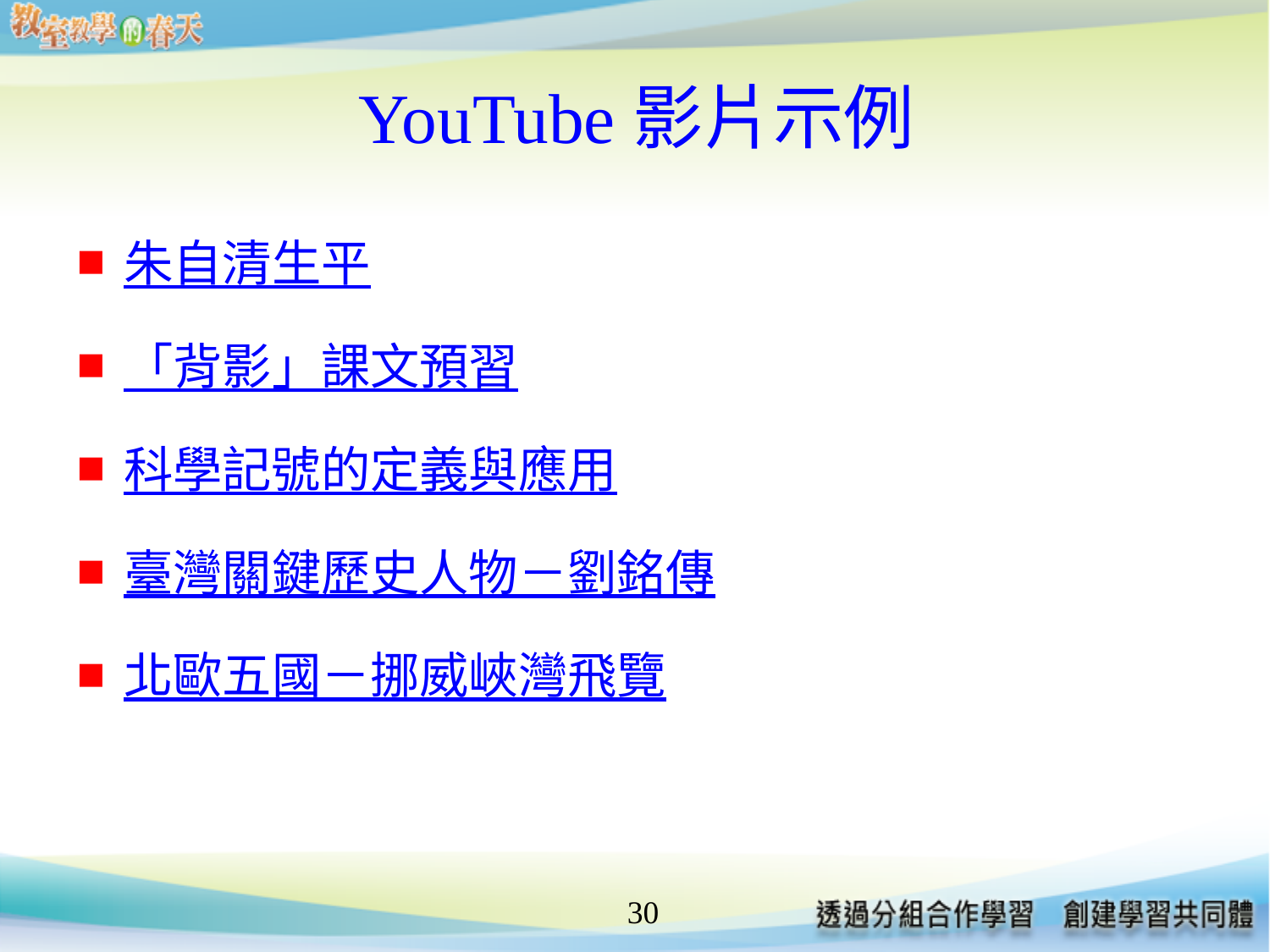

# YouTube影片示例
朱自清生平
「背影」課文預習
科學記號的定義與應用
臺灣關鍵歷史人物－劉銘傳
北歐五國－挪威峽灣飛覽

30